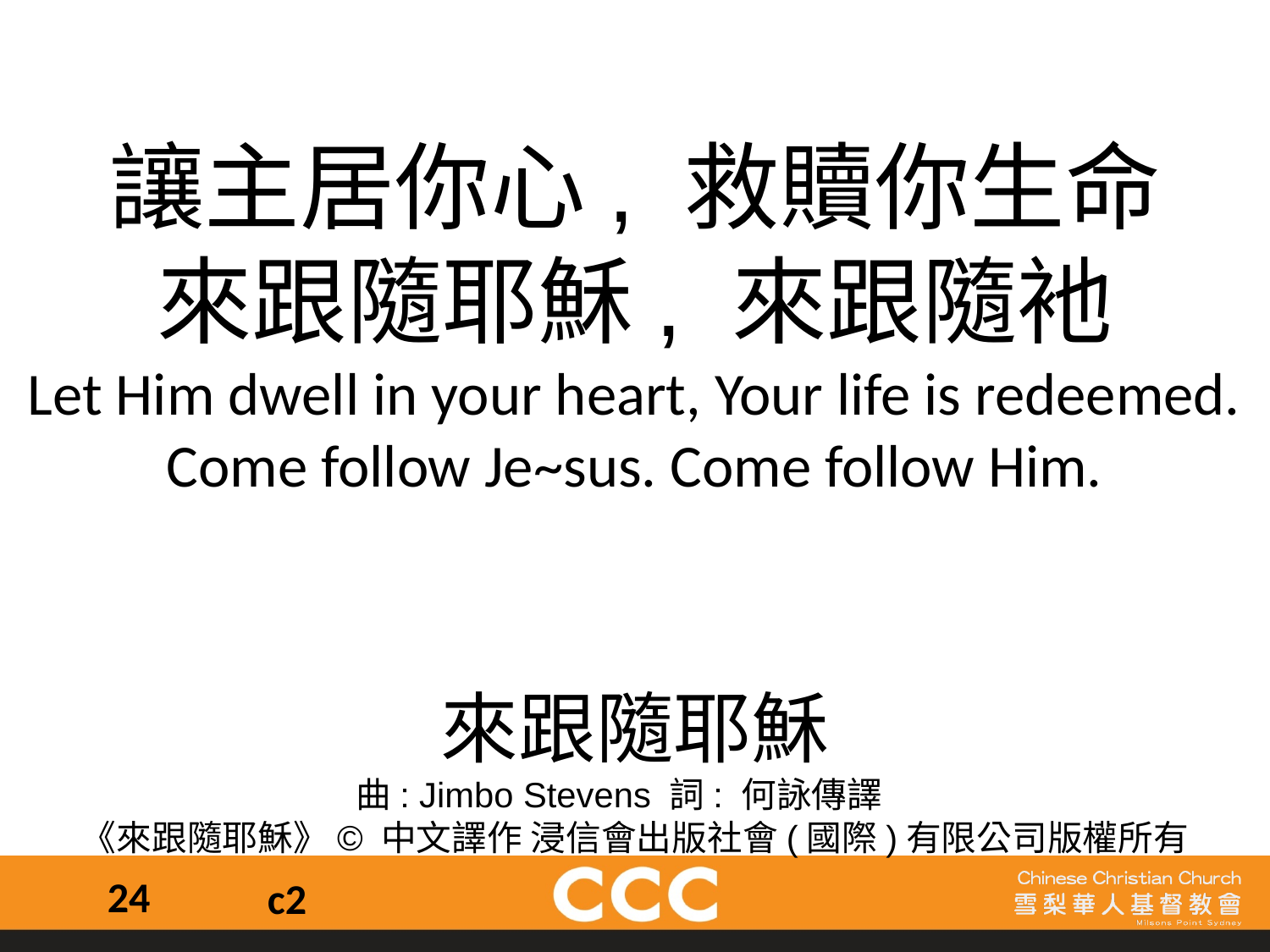

讓主居你心, 救贖你生命
來跟隨耶穌, 來跟隨衪
Let Him dwell in your heart, Your life is redeemed.
Come follow Je~sus. Come follow Him.
來跟隨耶穌
曲: Jimbo Stevens 詞: 何詠傳譯
《來跟隨耶穌》© 中文譯作 浸信會出版社會(國際)有限公司版權所有
24
c2